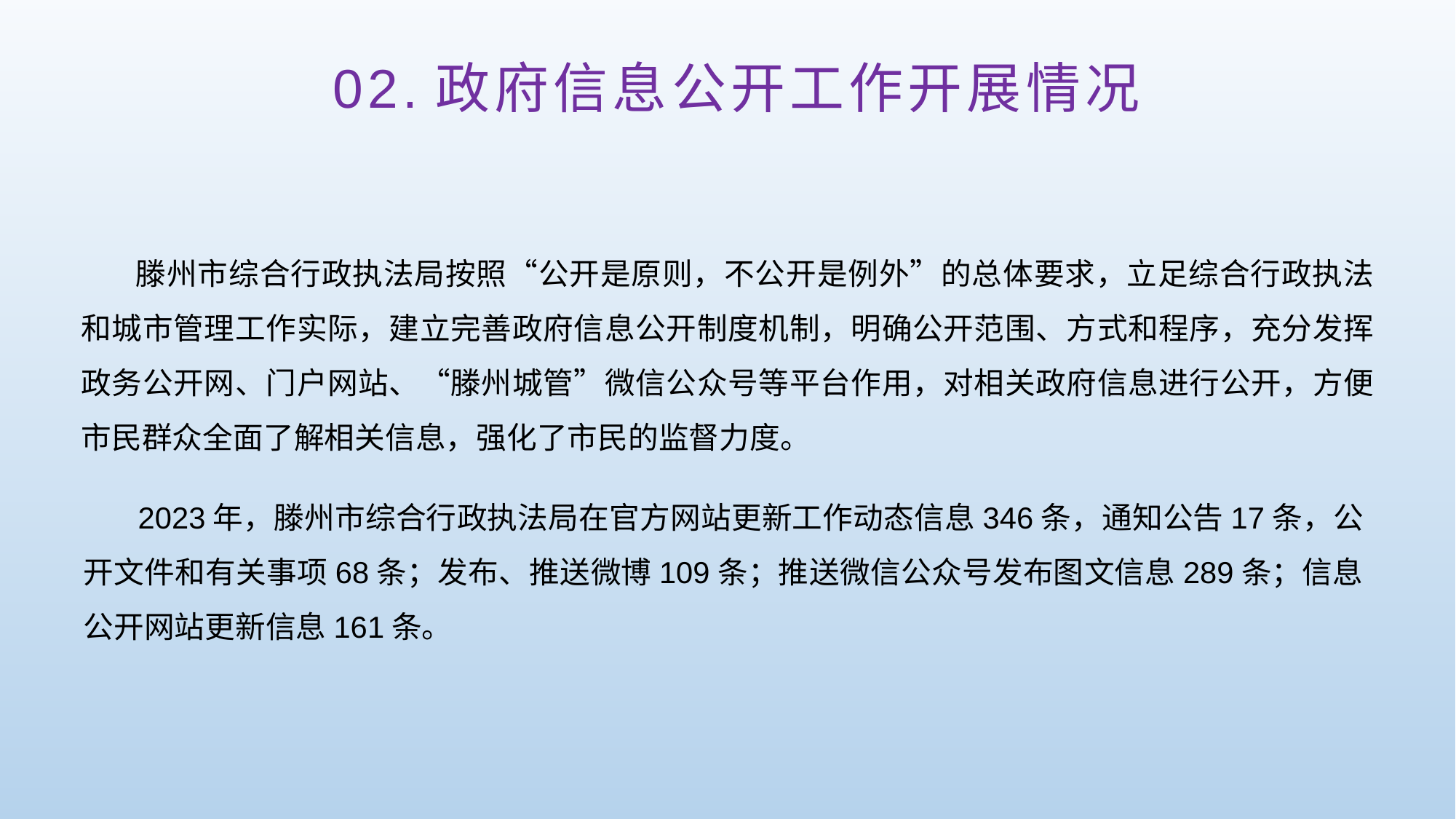

02.政府信息公开工作开展情况
滕州市综合行政执法局按照“公开是原则，不公开是例外”的总体要求，立足综合行政执法和城市管理工作实际，建立完善政府信息公开制度机制，明确公开范围、方式和程序，充分发挥政务公开网、门户网站、“滕州城管”微信公众号等平台作用，对相关政府信息进行公开，方便市民群众全面了解相关信息，强化了市民的监督力度。

2023年，滕州市综合行政执法局在官方网站更新工作动态信息346条，通知公告17条，公开文件和有关事项68条；发布、推送微博109条；推送微信公众号发布图文信息289条；信息公开网站更新信息161条。